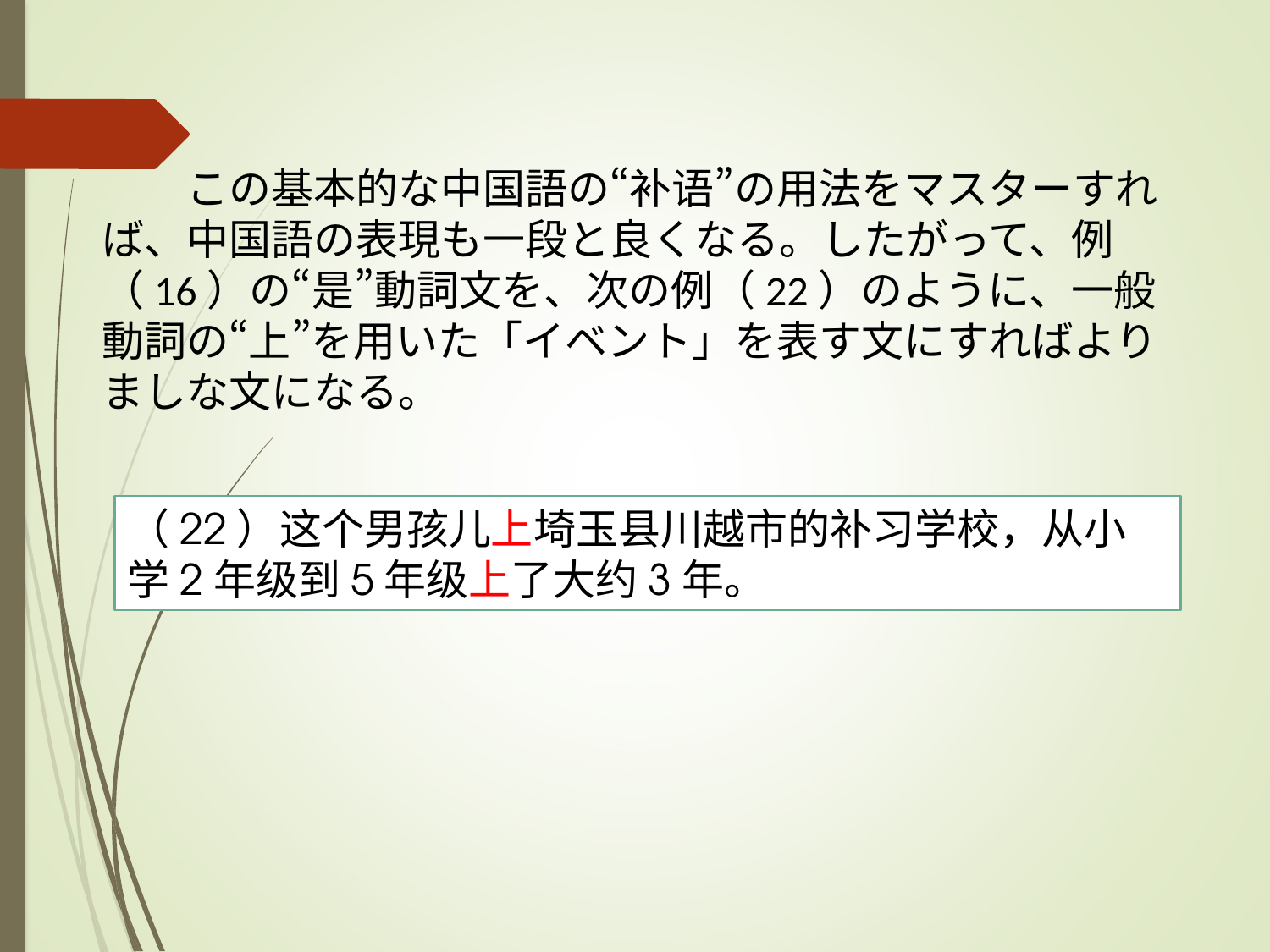

この基本的な中国語の“补语”の用法をマスターすれば、中国語の表現も一段と良くなる。したがって、例（16）の“是”動詞文を、次の例（22）のように、一般動詞の“上”を用いた「イベント」を表す文にすればよりましな文になる。
（22）这个男孩儿上埼玉县川越市的补习学校，从小学2年级到5年级上了大约3年。